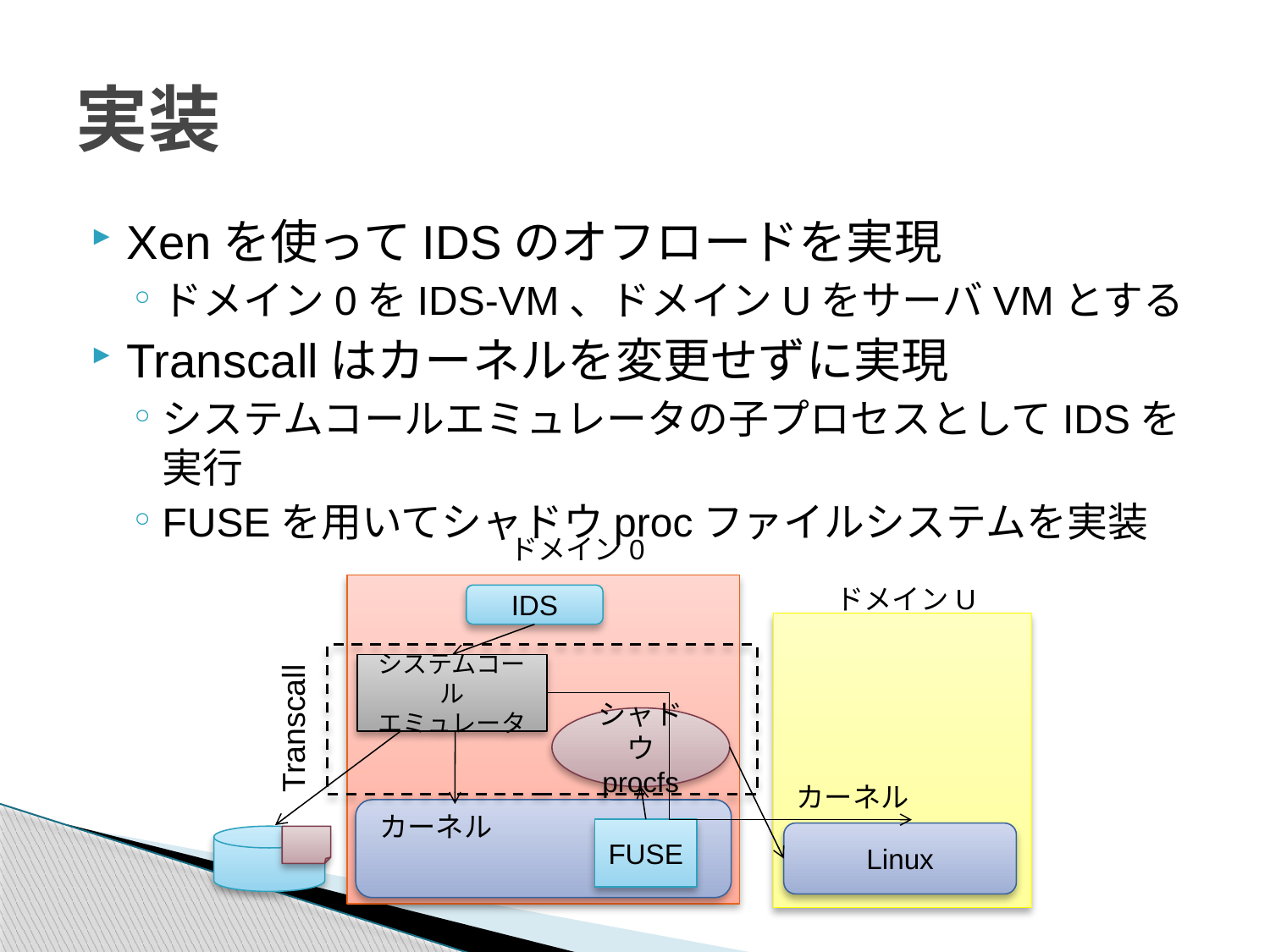

# 実装
Xenを使ってIDSのオフロードを実現
ドメイン0をIDS-VM、ドメインUをサーバVMとする
Transcallはカーネルを変更せずに実現
システムコールエミュレータの子プロセスとしてIDSを実行
FUSEを用いてシャドウprocファイルシステムを実装

ドメイン0

ドメインU
IDS
シャドウ
procfs
カーネル

FUSE
Linux

Transcall
システムコール
エミュレータ
カーネル